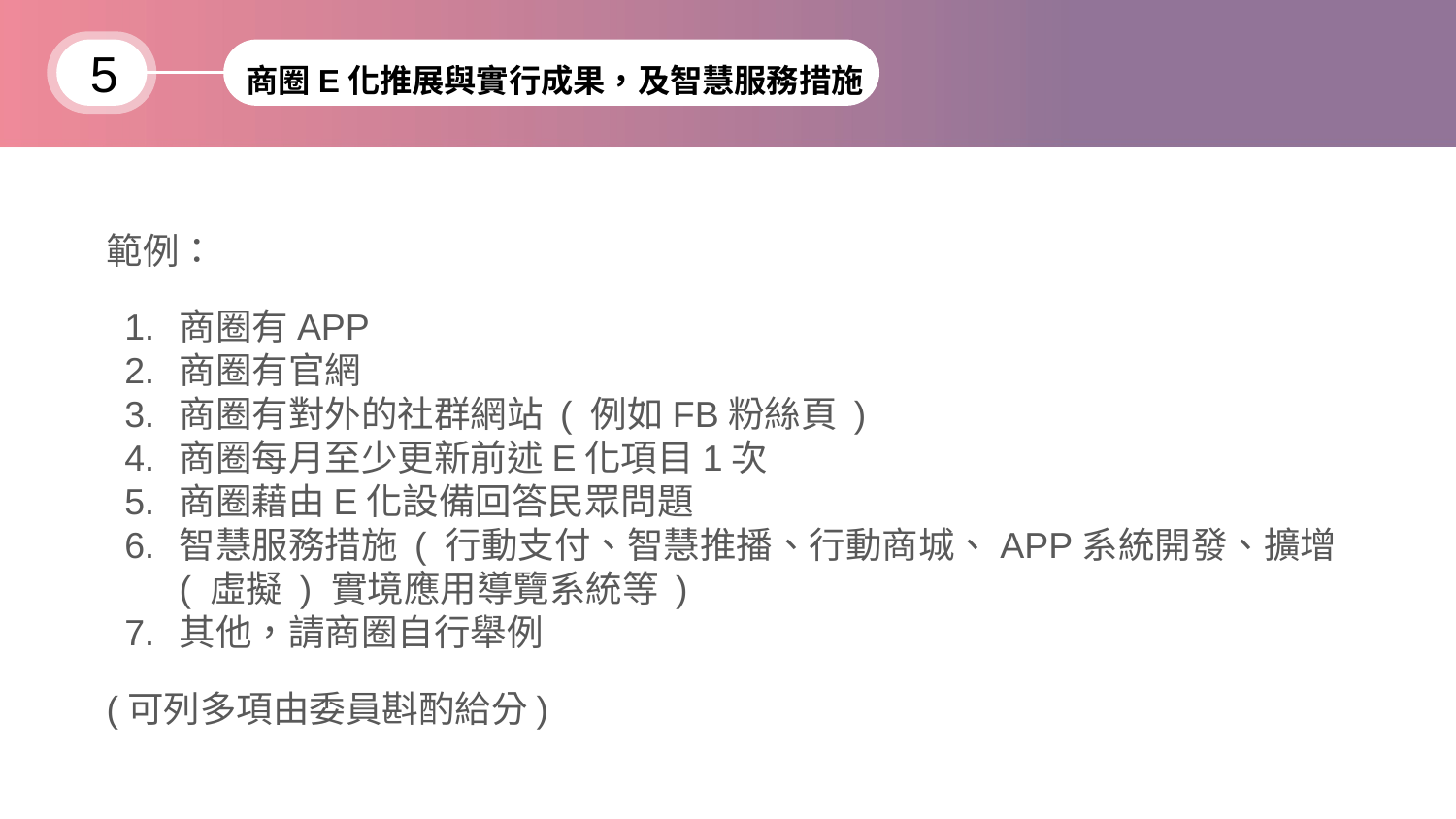

5
商圈E化推展與實行成果，及智慧服務措施

範例：
商圈有APP
商圈有官網
商圈有對外的社群網站 ( 例如FB粉絲頁 )
商圈每月至少更新前述E化項目1次
商圈藉由E化設備回答民眾問題
智慧服務措施 ( 行動支付、智慧推播、行動商城、APP系統開發、擴增 ( 虛擬 ) 實境應用導覽系統等 )
其他，請商圈自行舉例
(可列多項由委員斟酌給分)